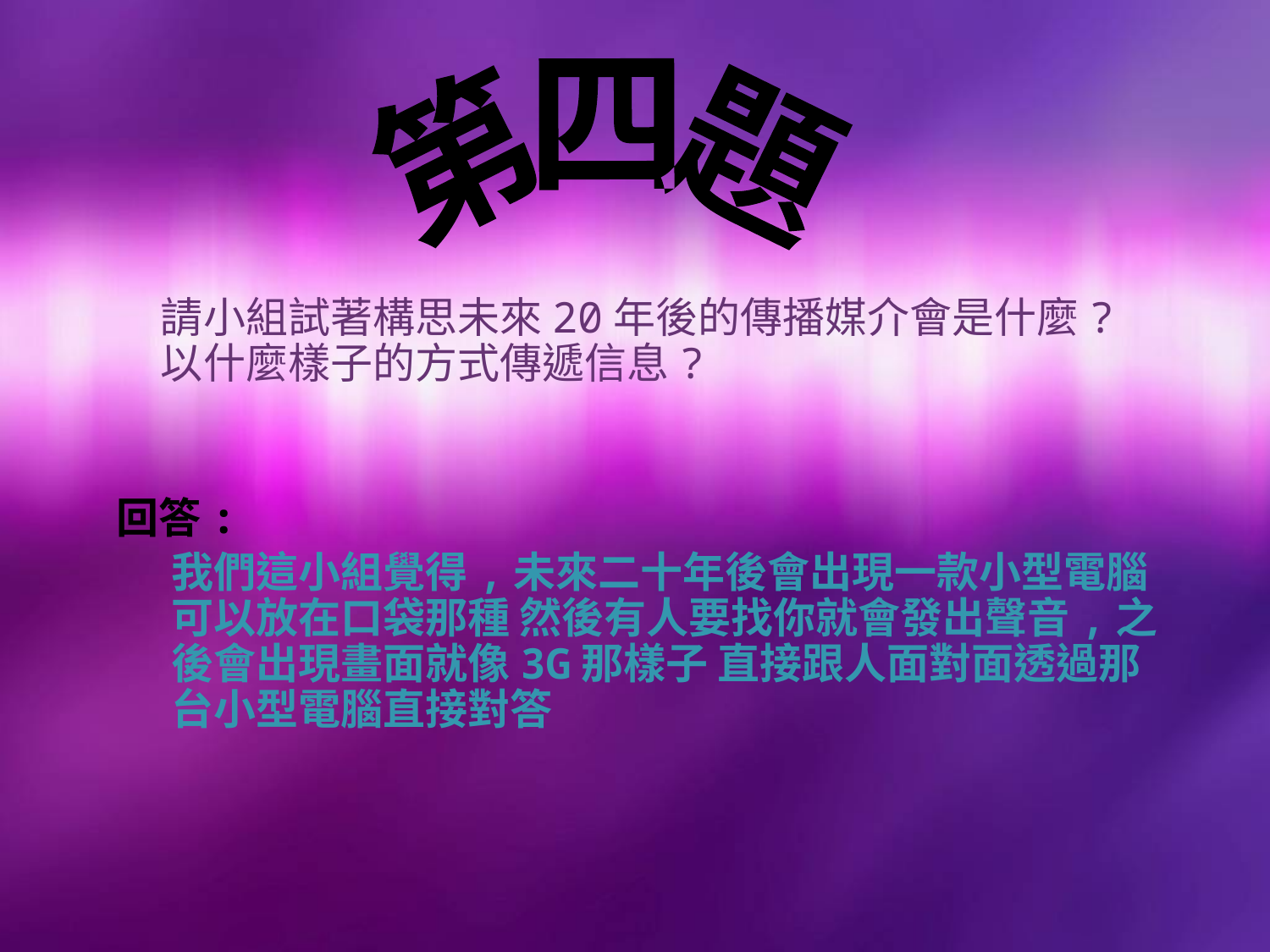

第四題
	請小組試著構思未來20年後的傳播媒介會是什麼?以什麼樣子的方式傳遞信息?
回答:
	我們這小組覺得,未來二十年後會出現一款小型電腦可以放在口袋那種 然後有人要找你就會發出聲音,之後會出現畫面就像3G那樣子 直接跟人面對面透過那台小型電腦直接對答